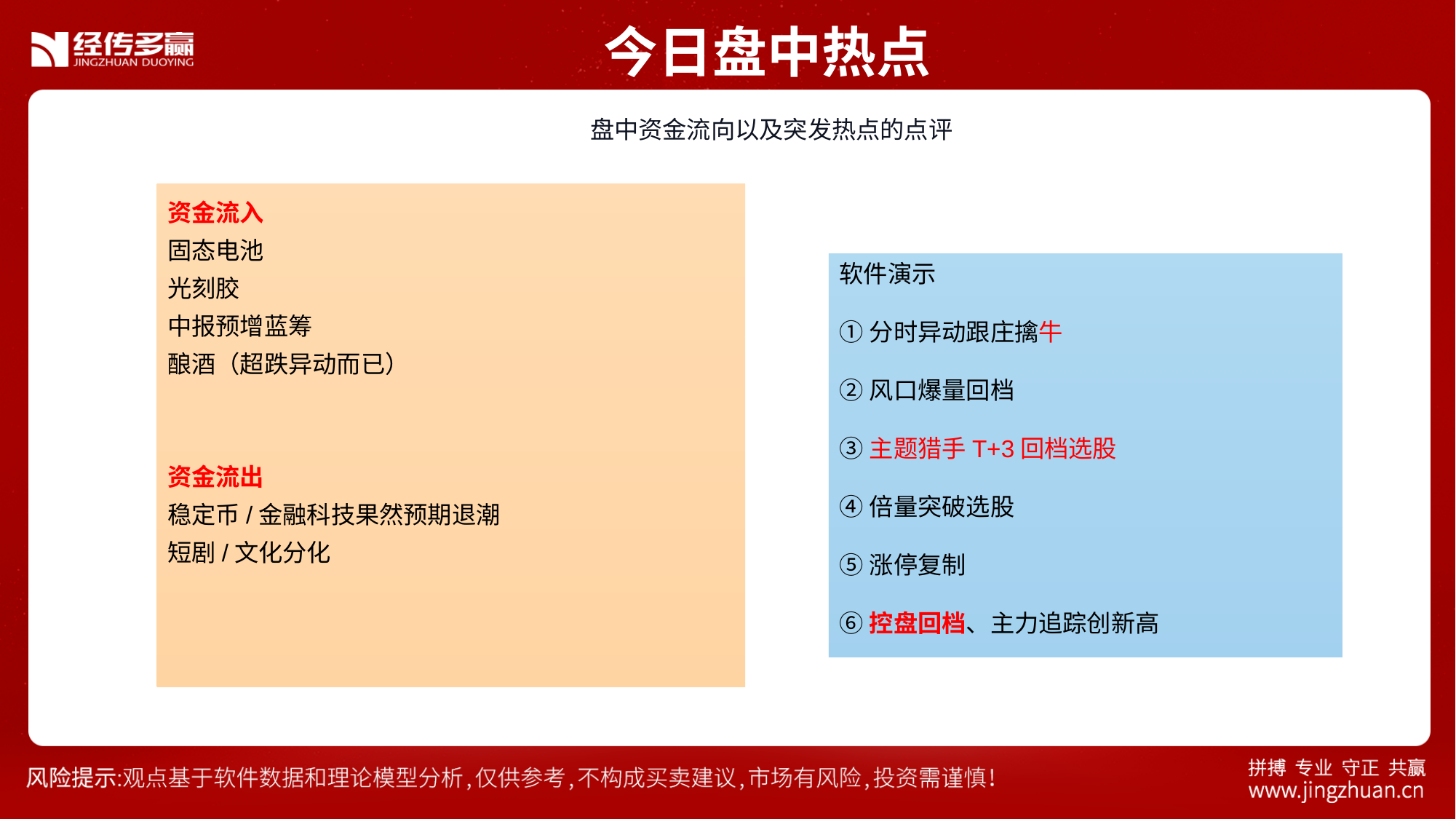

今日盘中热点
          盘中资金流向以及突发热点的点评

资金流入
固态电池
光刻胶
中报预增蓝筹
酿酒（超跌异动而已）

资金流出
稳定币/金融科技果然预期退潮
短剧/文化分化
软件演示

①分时异动跟庄擒牛

②风口爆量回档

③主题猎手T+3回档选股

④倍量突破选股

⑤涨停复制

⑥控盘回档、主力追踪创新高